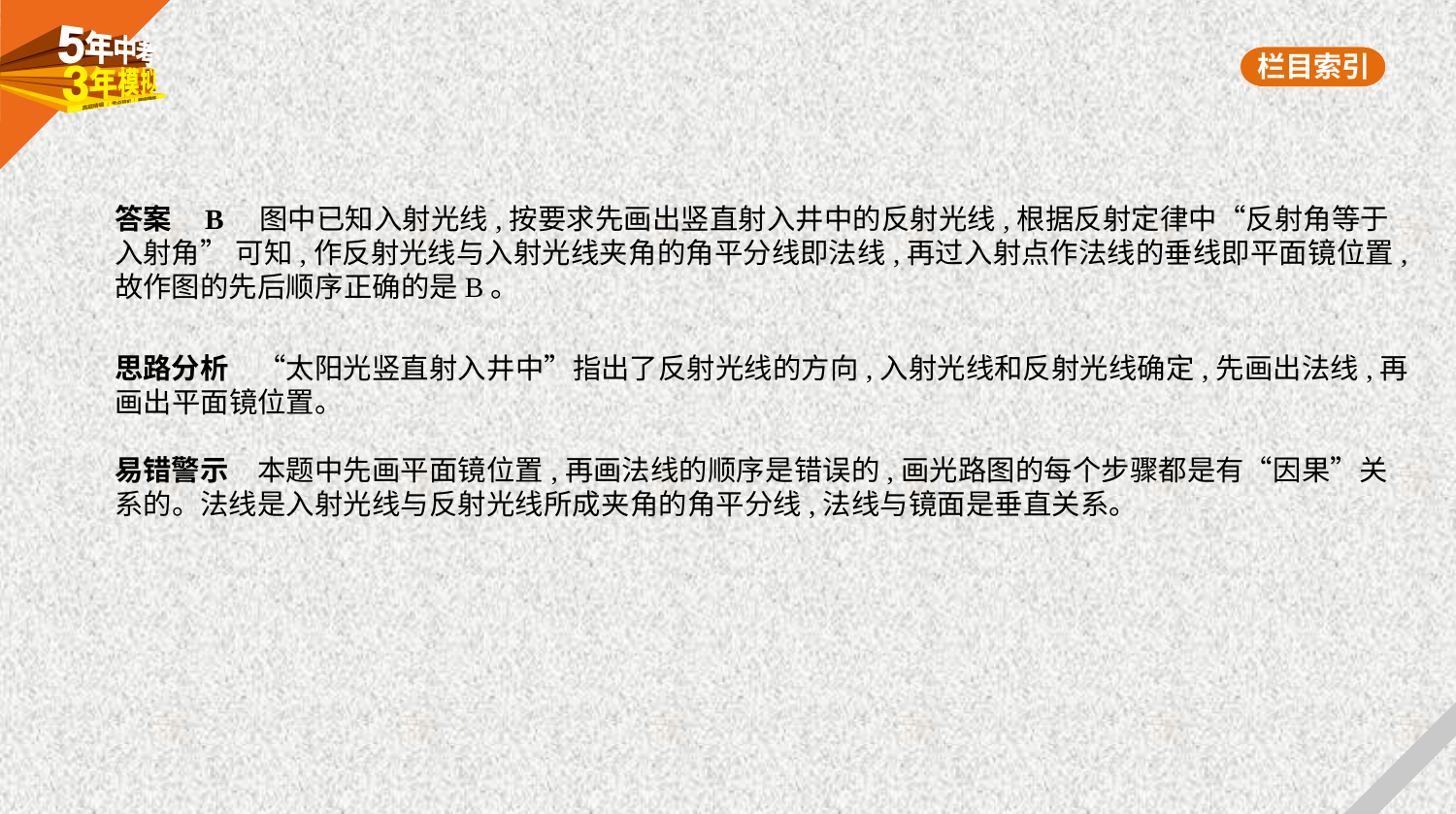

答案    B　图中已知入射光线,按要求先画出竖直射入井中的反射光线,根据反射定律中“反射角等于
入射角” 可知,作反射光线与入射光线夹角的角平分线即法线,再过入射点作法线的垂线即平面镜位置,
故作图的先后顺序正确的是B。
思路分析　“太阳光竖直射入井中”指出了反射光线的方向,入射光线和反射光线确定,先画出法线,再
画出平面镜位置。
易错警示　本题中先画平面镜位置,再画法线的顺序是错误的,画光路图的每个步骤都是有“因果”关
系的。法线是入射光线与反射光线所成夹角的角平分线,法线与镜面是垂直关系。